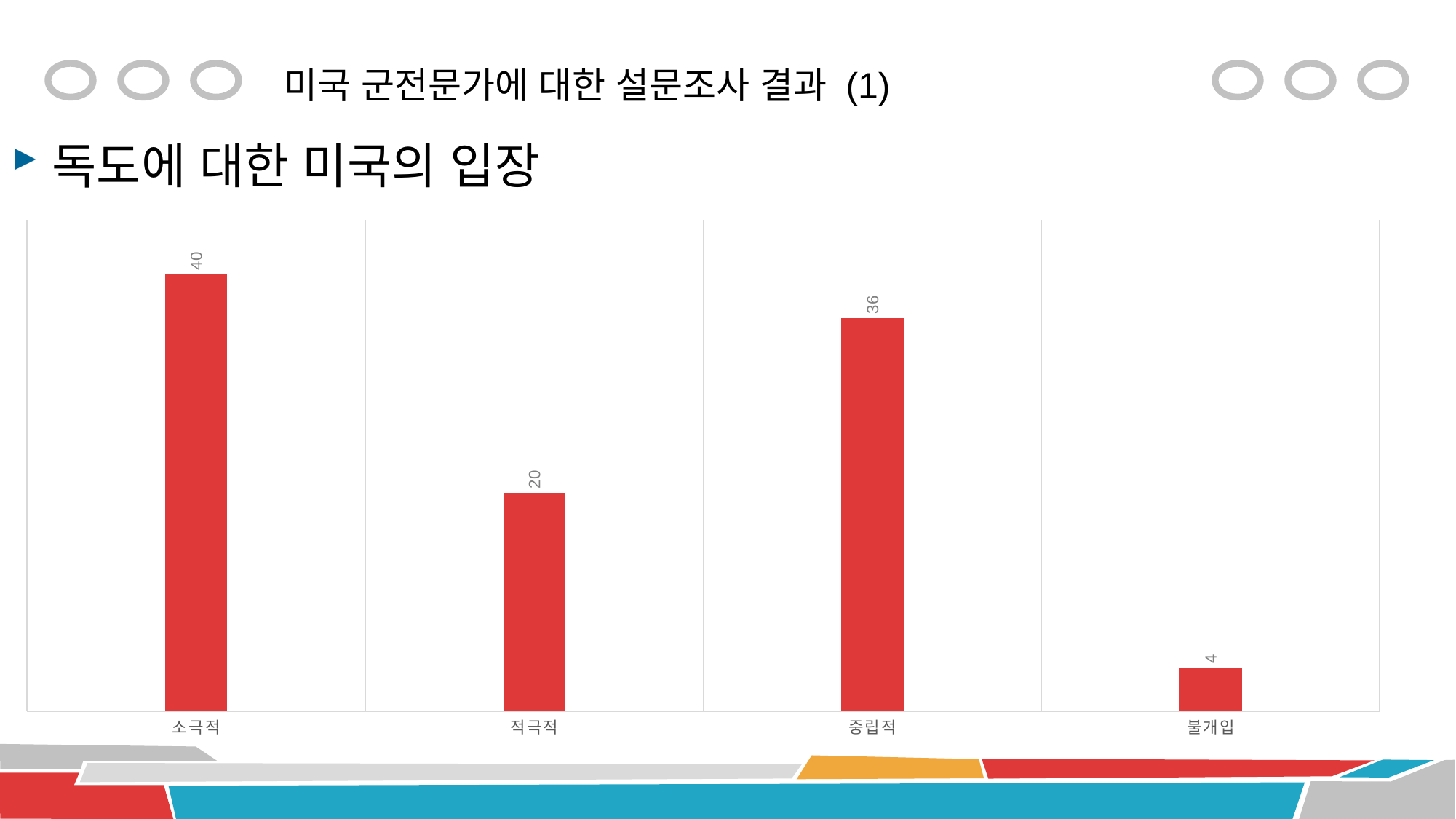

# 미국 군전문가에 대한 설문조사 결과 (1)
독도에 대한 미국의 입장

### Chart

| Category | 계열 1 |
|---|---|
| 소극적 | 40.0 |
| 적극적 | 20.0 |
| 중립적 | 36.0 |
| 불개입 | 4.0 |